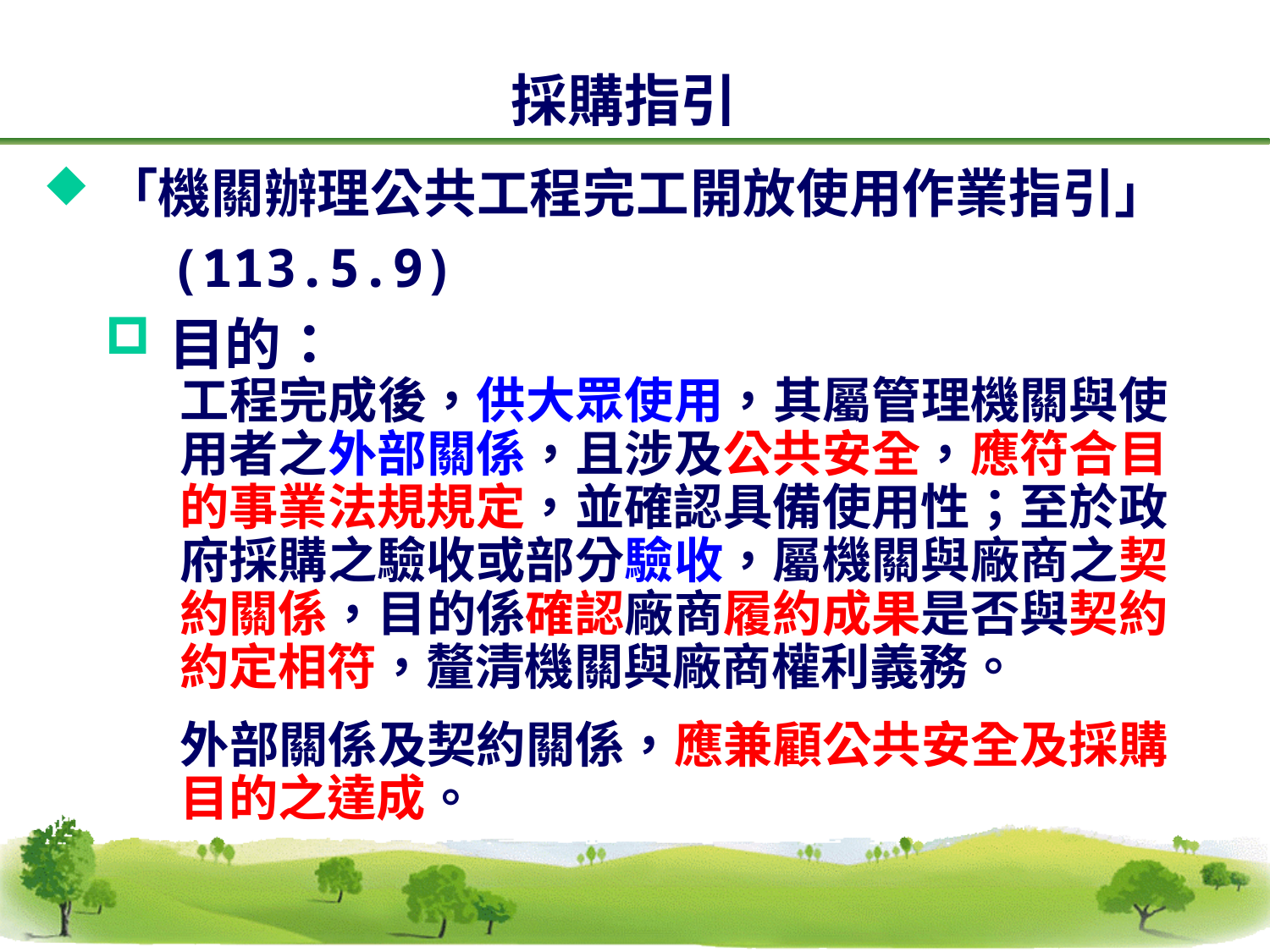

採購指引
「機關辦理公共工程完工開放使用作業指引」
    (113.5.9)
目的：
工程完成後，供大眾使用，其屬管理機關與使用者之外部關係，且涉及公共安全，應符合目的事業法規規定，並確認具備使用性；至於政府採購之驗收或部分驗收，屬機關與廠商之契約關係，目的係確認廠商履約成果是否與契約約定相符，釐清機關與廠商權利義務。
外部關係及契約關係，應兼顧公共安全及採購目的之達成。